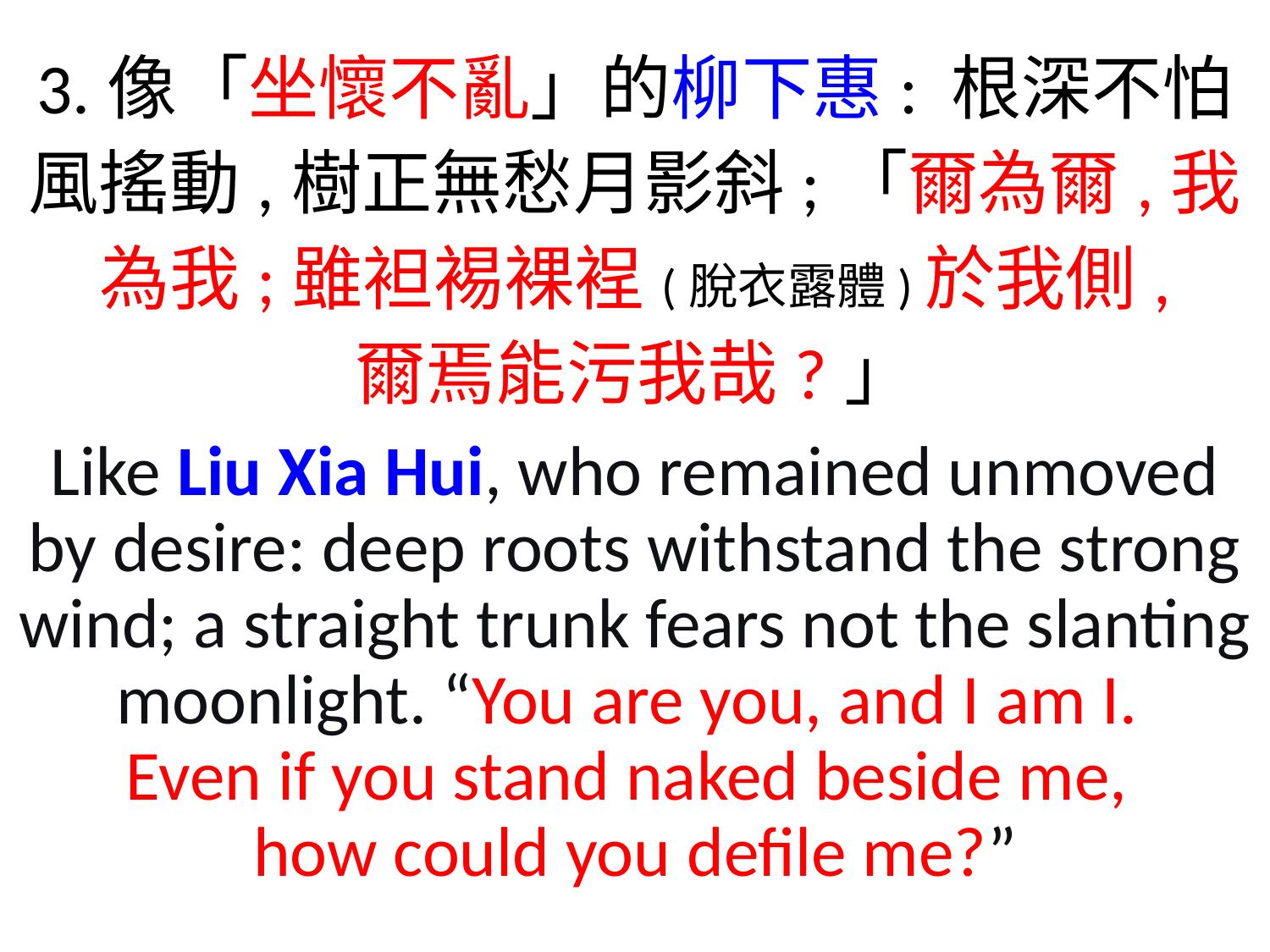

3.像「坐懷不亂」的柳下惠: 根深不怕風搖動,樹正無愁月影斜;「爾為爾,我為我;雖袒裼裸裎(脫衣露體)於我側,
爾焉能污我哉?」
Like Liu Xia Hui, who remained unmoved by desire: deep roots withstand the strong wind; a straight trunk fears not the slanting moonlight. “You are you, and I am I.
Even if you stand naked beside me,
how could you defile me?”